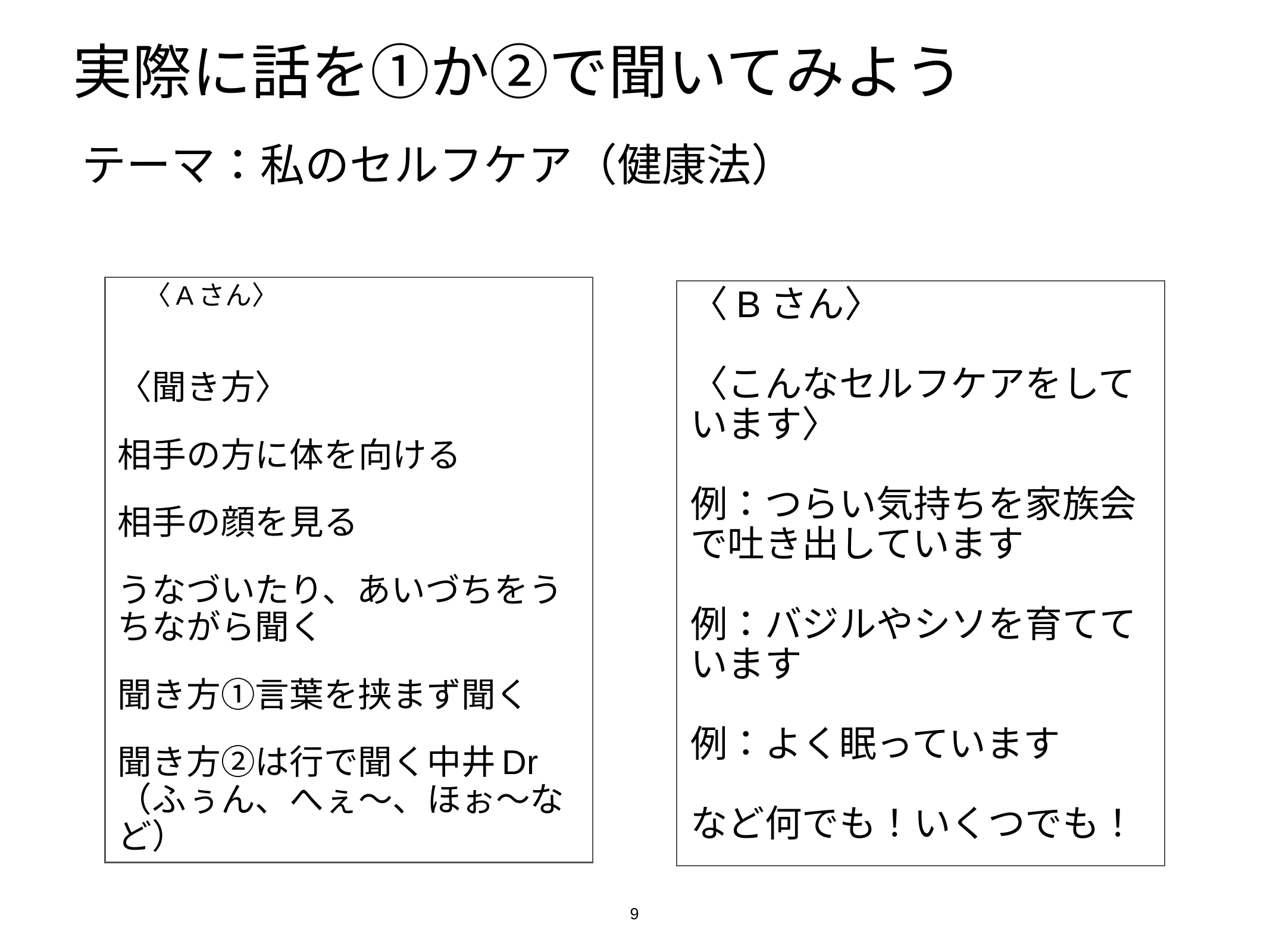

# 実際に話を①か②で聞いてみよう
テーマ：私のセルフケア（健康法）

　〈Aさん〉
〈聞き方〉
相手の方に体を向ける
相手の顔を見る
うなづいたり、あいづちをうちながら聞く
聞き方①言葉を挟まず聞く
聞き方②は行で聞く中井Dr（ふぅん、へぇ～、ほぉ～など）

〈Bさん〉
〈こんなセルフケアをしています〉
例：つらい気持ちを家族会で吐き出しています
例：バジルやシソを育てています
例：よく眠っています
など何でも！いくつでも！

9